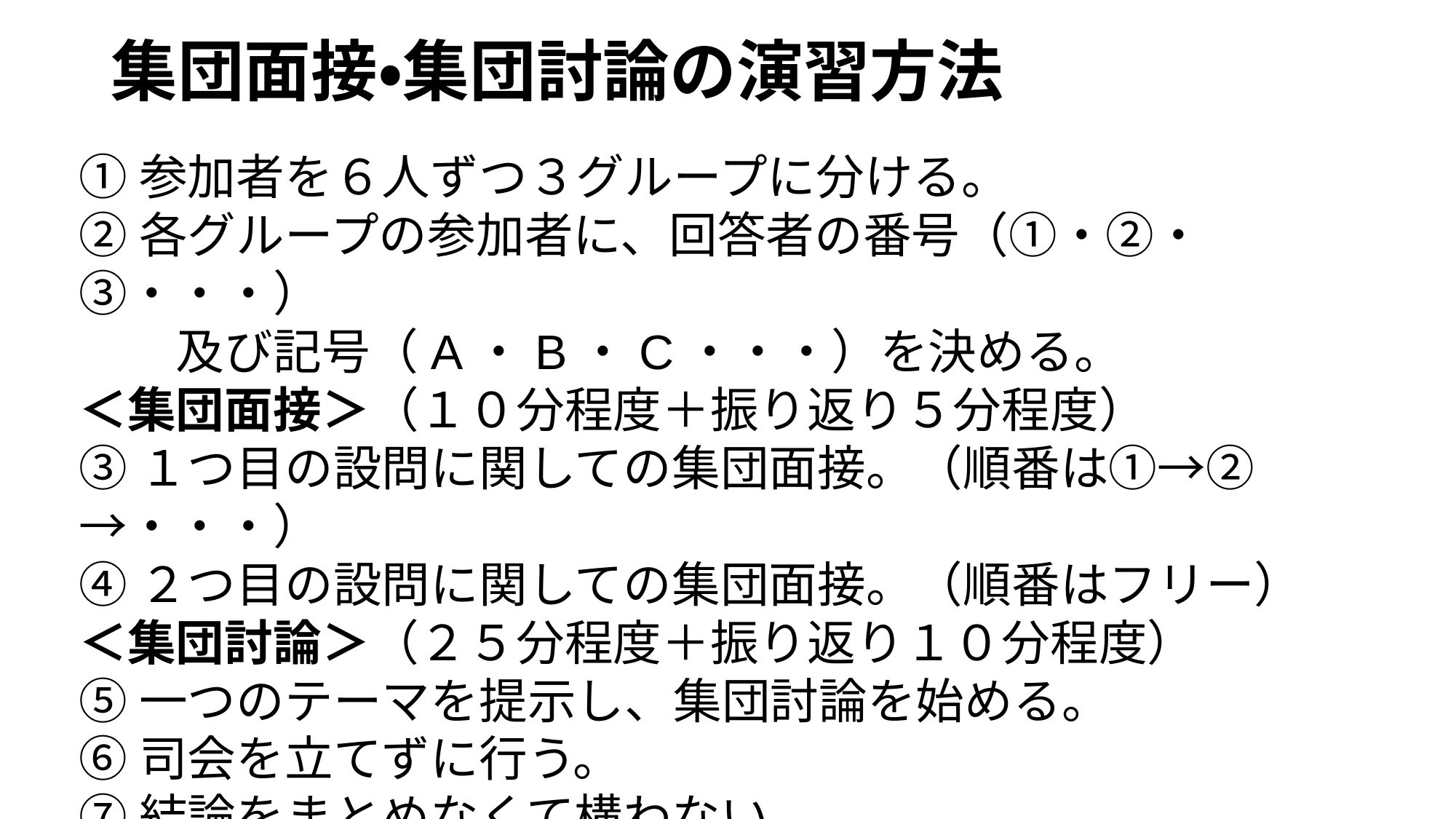

# 集団面接・集団討論の演習方法
①参加者を６人ずつ３グループに分ける。
②各グループの参加者に、回答者の番号（①・②・③・・・）
　　及び記号（A・B・C・・・）を決める。
＜集団面接＞（１０分程度＋振り返り５分程度）
③１つ目の設問に関しての集団面接。（順番は①→②→・・・）
④２つ目の設問に関しての集団面接。（順番はフリー）
＜集団討論＞（２５分程度＋振り返り１０分程度）
⑤一つのテーマを提示し、集団討論を始める。
⑥司会を立てずに行う。
⑦結論をまとめなくて構わない。
⑧時間が来たら終了し、全体での振り返りを行う。